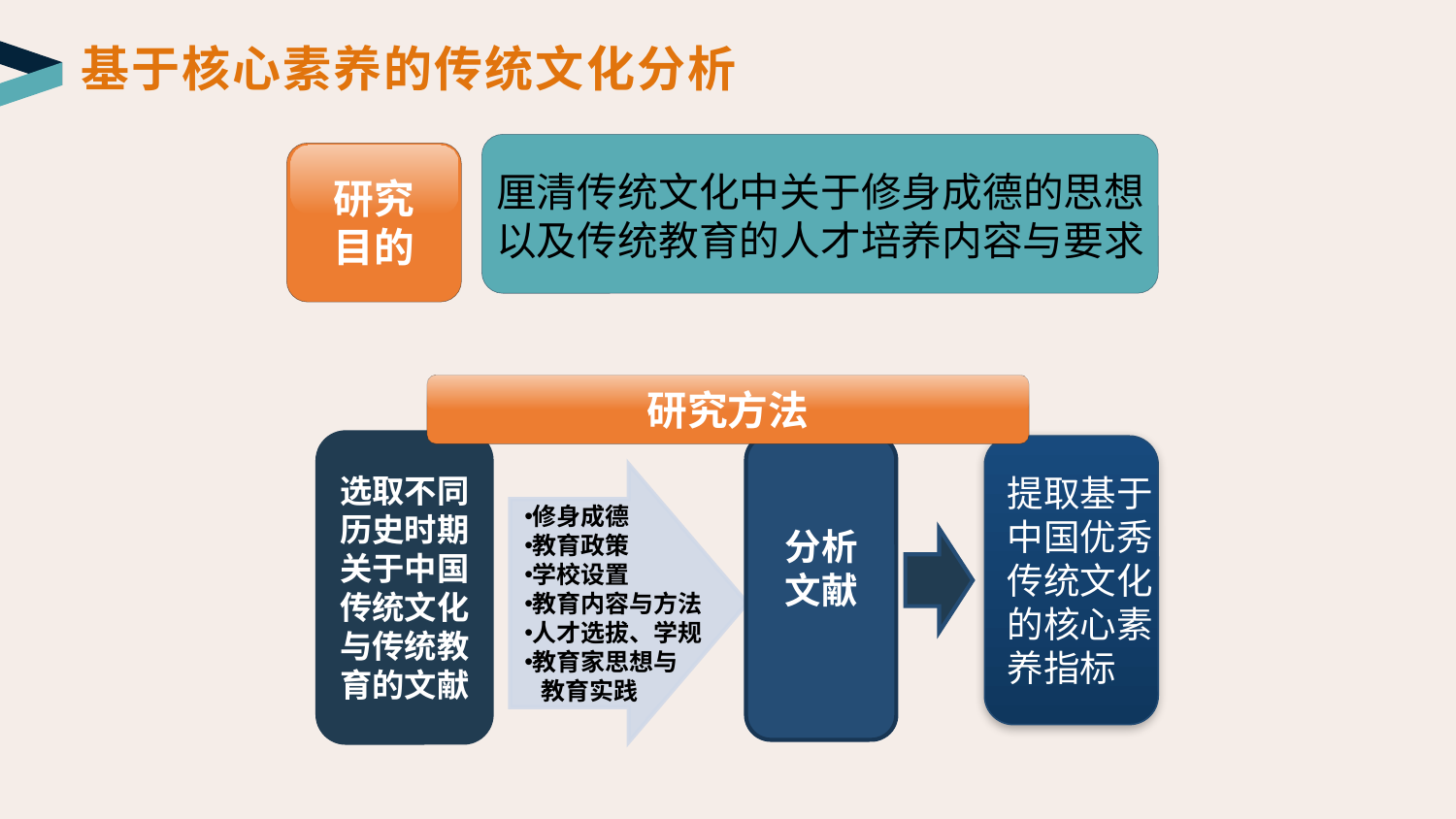

基于核心素养的传统文化分析

研究
目的

厘清传统文化中关于修身成德的思想以及传统教育的人才培养内容与要求
研究方法

分析
文献

修身成德
教育政策
学校设置
教育内容与方法
人才选拔、学规
教育家思想与
  教育实践

选取不同
历史时期
关于中国
传统文化
与传统教
育的文献
提取基于
中国优秀
传统文化
的核心素
养指标